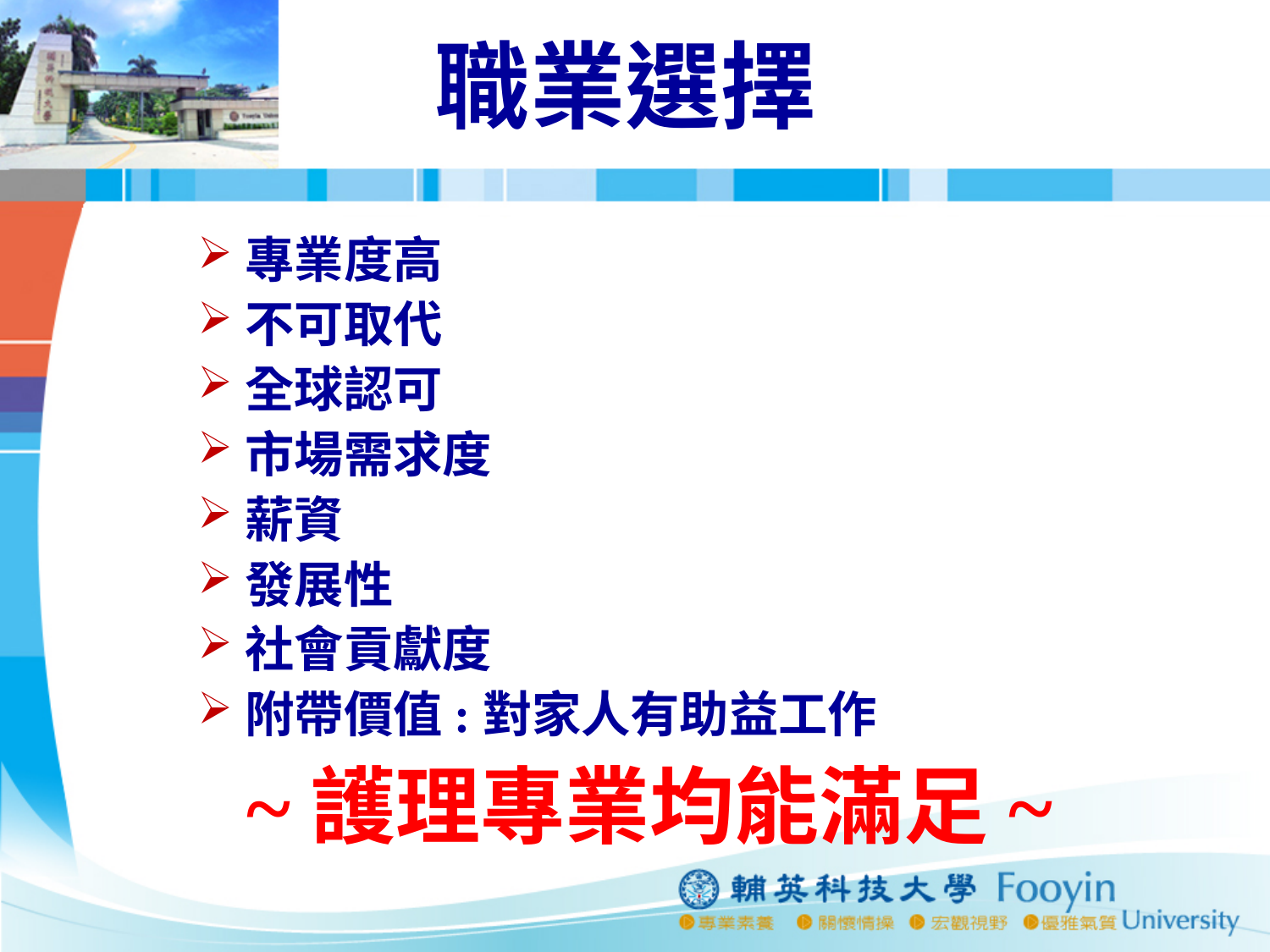

# 職業選擇
專業度高
不可取代
全球認可
市場需求度
薪資
發展性
社會貢獻度
附帶價值:對家人有助益工作
~護理專業均能滿足~